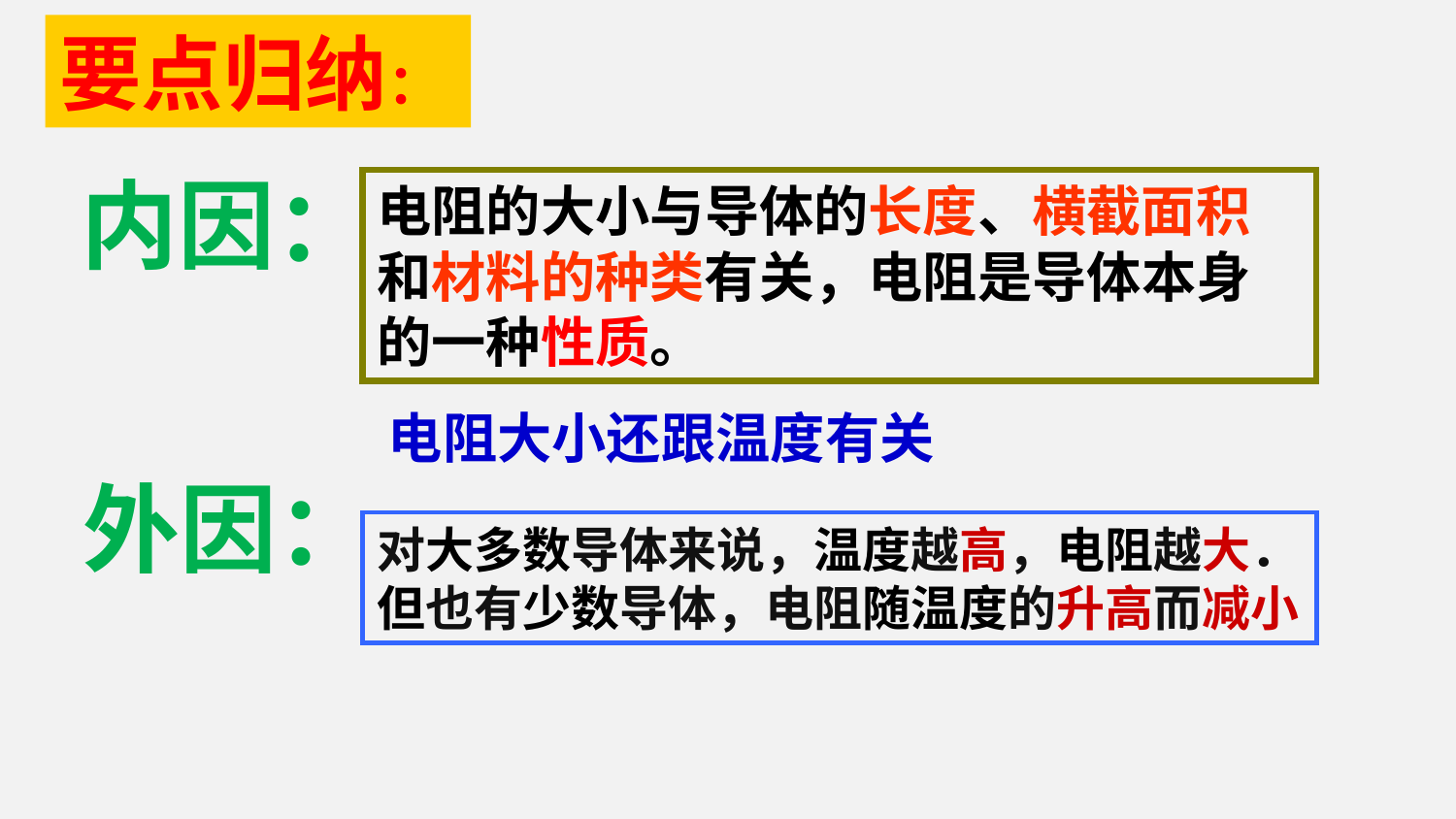

要点归纳：
内因：
电阻的大小与导体的长度、横截面积和材料的种类有关，电阻是导体本身的一种性质。
电阻大小还跟温度有关
外因：
对大多数导体来说，温度越高，电阻越大．但也有少数导体，电阻随温度的升高而减小